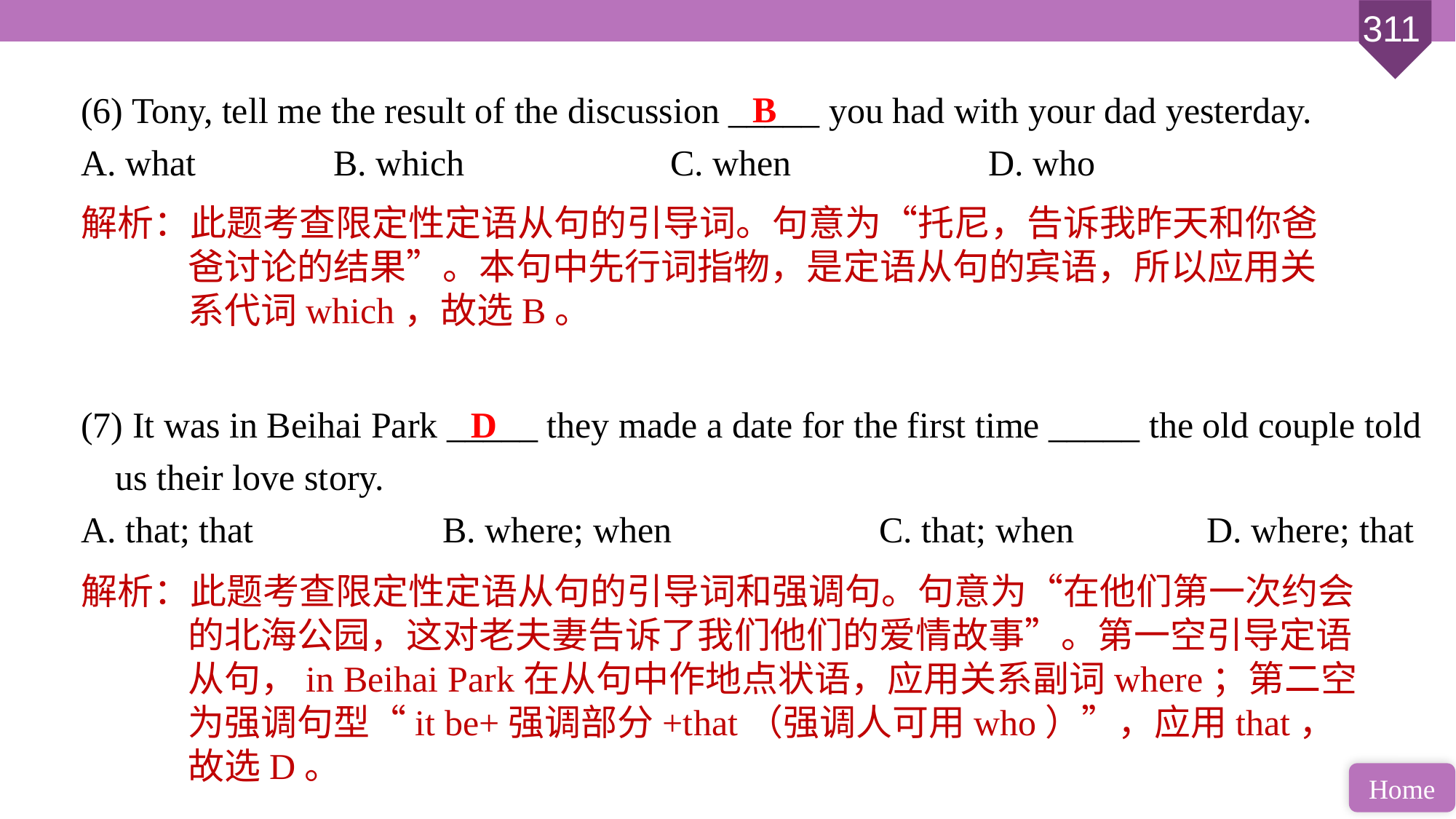

(6) Tony, tell me the result of the discussion _____ you had with your dad yesterday.
A. what 		B. which		 C. when 		D. who

(7) It was in Beihai Park _____ they made a date for the first time _____ the old couple told us their love story.
A. that; that 		B. where; when 		C. that; when 		D. where; that
B
解析：此题考查限定性定语从句的引导词。句意为“托尼，告诉我昨天和你爸爸讨论的结果”。本句中先行词指物，是定语从句的宾语，所以应用关系代词which，故选B。
D
解析：此题考查限定性定语从句的引导词和强调句。句意为“在他们第一次约会的北海公园，这对老夫妻告诉了我们他们的爱情故事”。第一空引导定语从句，in Beihai Park在从句中作地点状语，应用关系副词where；第二空为强调句型“it be+强调部分+that（强调人可用who）”，应用that，故选D。